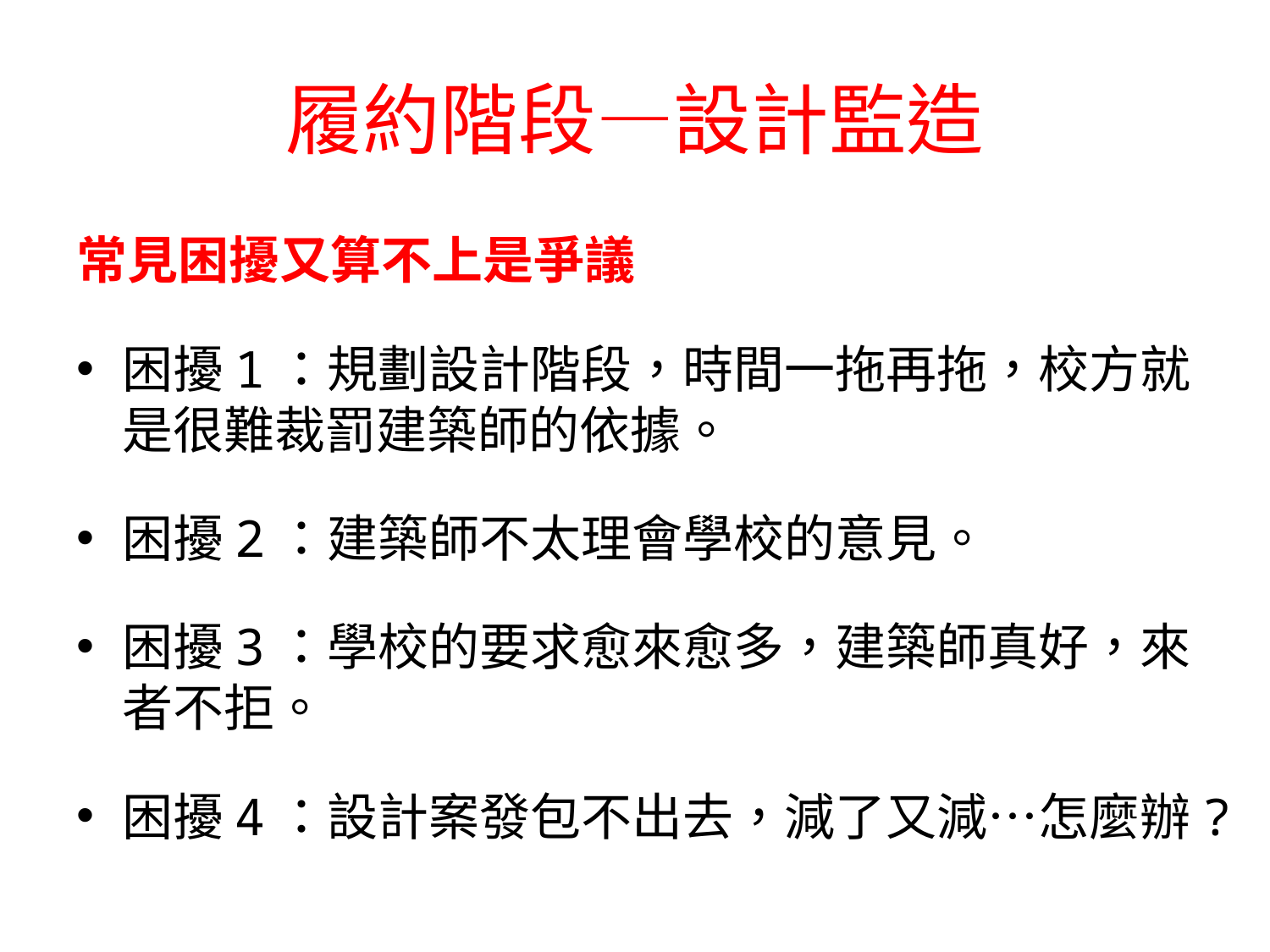

# 履約階段—設計監造
常見困擾又算不上是爭議
困擾1：規劃設計階段，時間一拖再拖，校方就是很難裁罰建築師的依據。
困擾2：建築師不太理會學校的意見。
困擾3：學校的要求愈來愈多，建築師真好，來者不拒。
困擾4：設計案發包不出去，減了又減…怎麼辦?